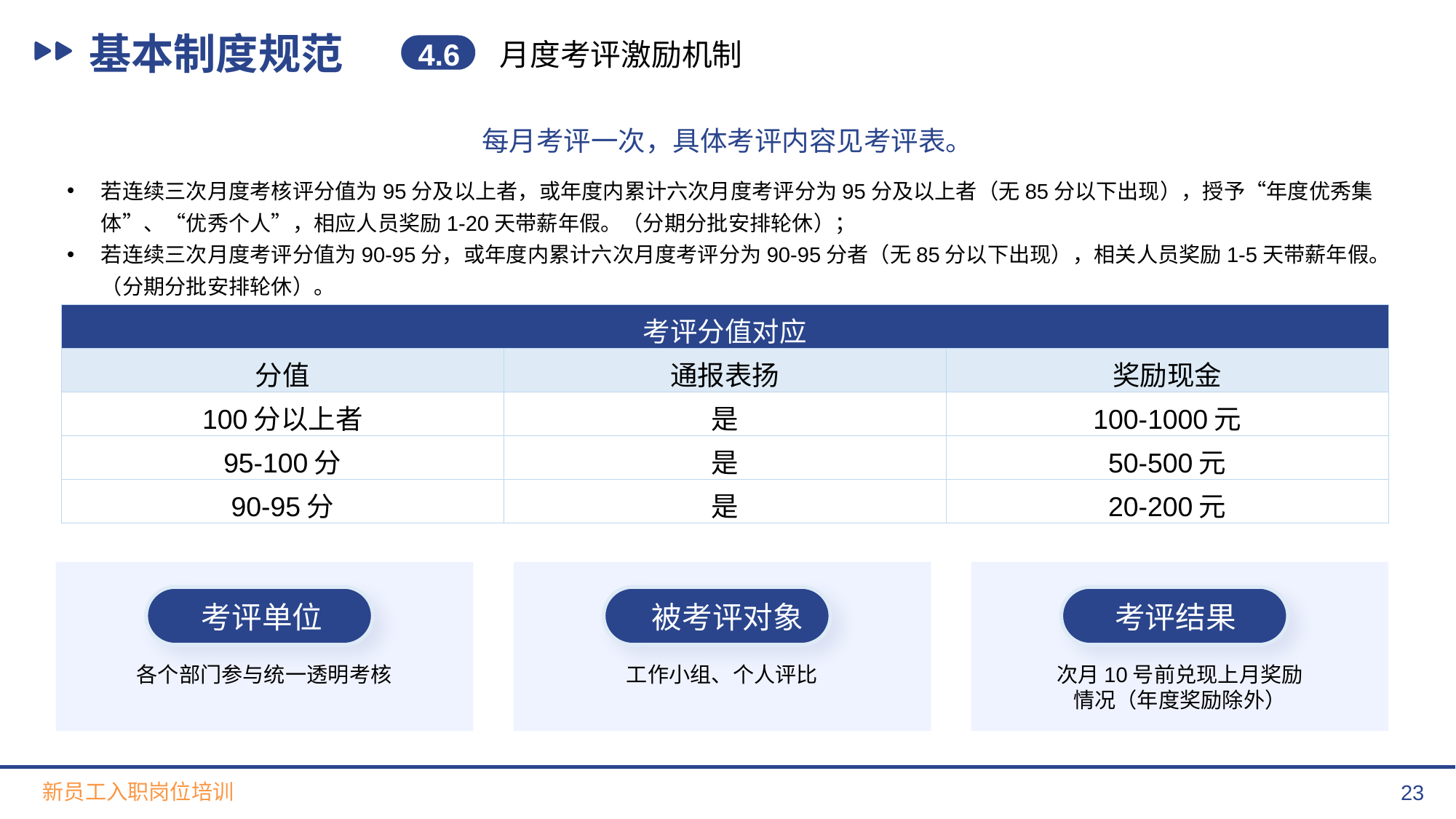

基本制度规范
4.6
月度考评激励机制

每月考评一次，具体考评内容见考评表。
若连续三次月度考核评分值为95分及以上者，或年度内累计六次月度考评分为95分及以上者（无85分以下出现），授予“年度优秀集体”、“优秀个人”，相应人员奖励1-20天带薪年假。（分期分批安排轮休）；
若连续三次月度考评分值为90-95分，或年度内累计六次月度考评分为90-95分者（无85分以下出现），相关人员奖励1-5天带薪年假。（分期分批安排轮休）。
| 考评分值对应 |  |  |
| --- | --- | --- |
| 分值 | 通报表扬 | 奖励现金 |
| 100分以上者 | 是 | 100-1000元 |
| 95-100分 | 是 | 50-500元 |
| 90-95分 | 是 | 20-200元 |

考评单位
各个部门参与统一透明考核

被考评对象
工作小组、个人评比

考评结果
次月10号前兑现上月奖励情况（年度奖励除外）